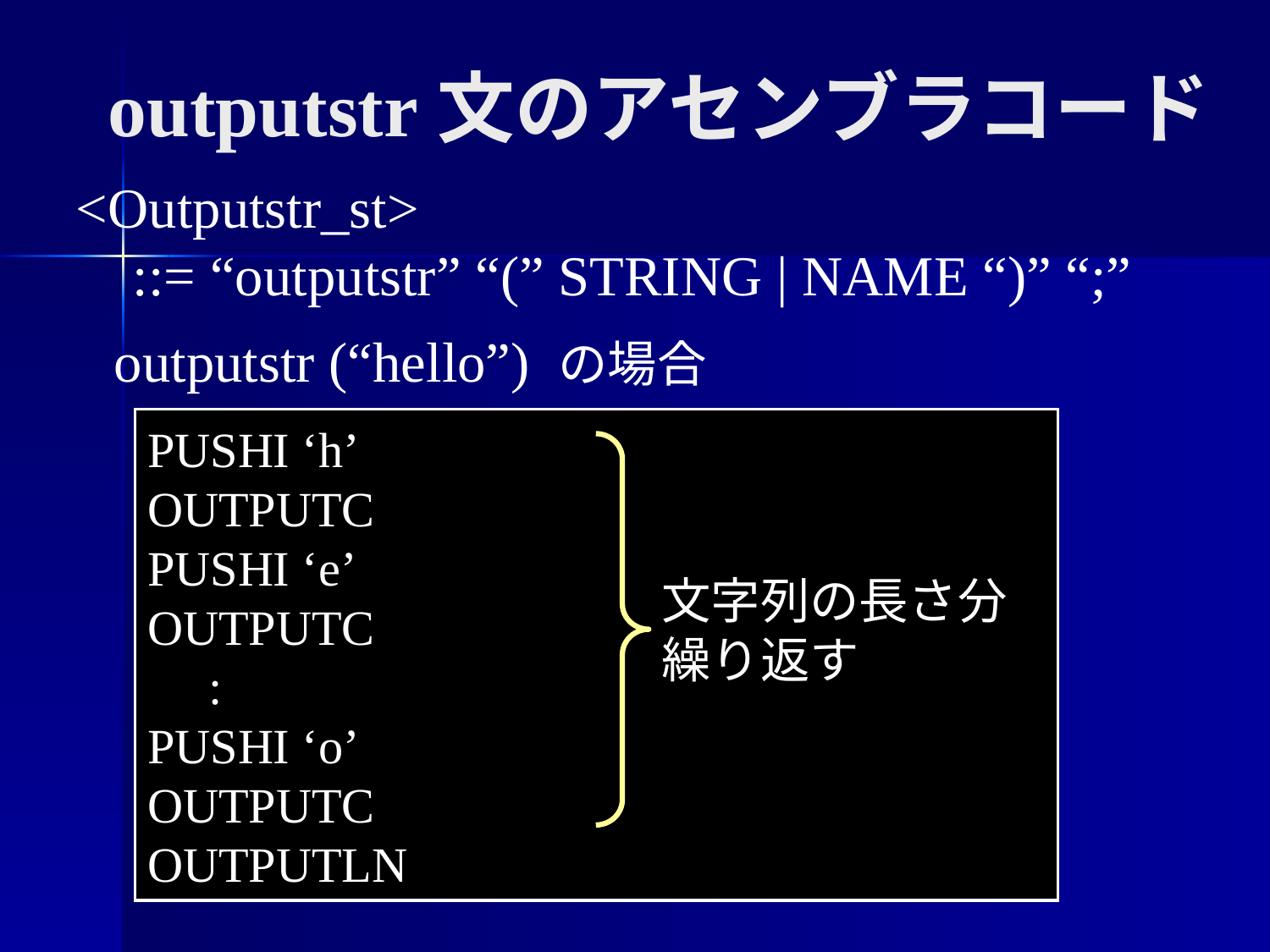

outputstr文のアセンブラコード
<Outputstr_st>
    ::= “outputstr” “(” STRING | NAME “)” “;”
outputstr (“hello”) の場合
PUSHI ‘h’
OUTPUTC
PUSHI ‘e’
OUTPUTC
     :
PUSHI ‘o’
OUTPUTC
OUTPUTLN

文字列の長さ分
繰り返す